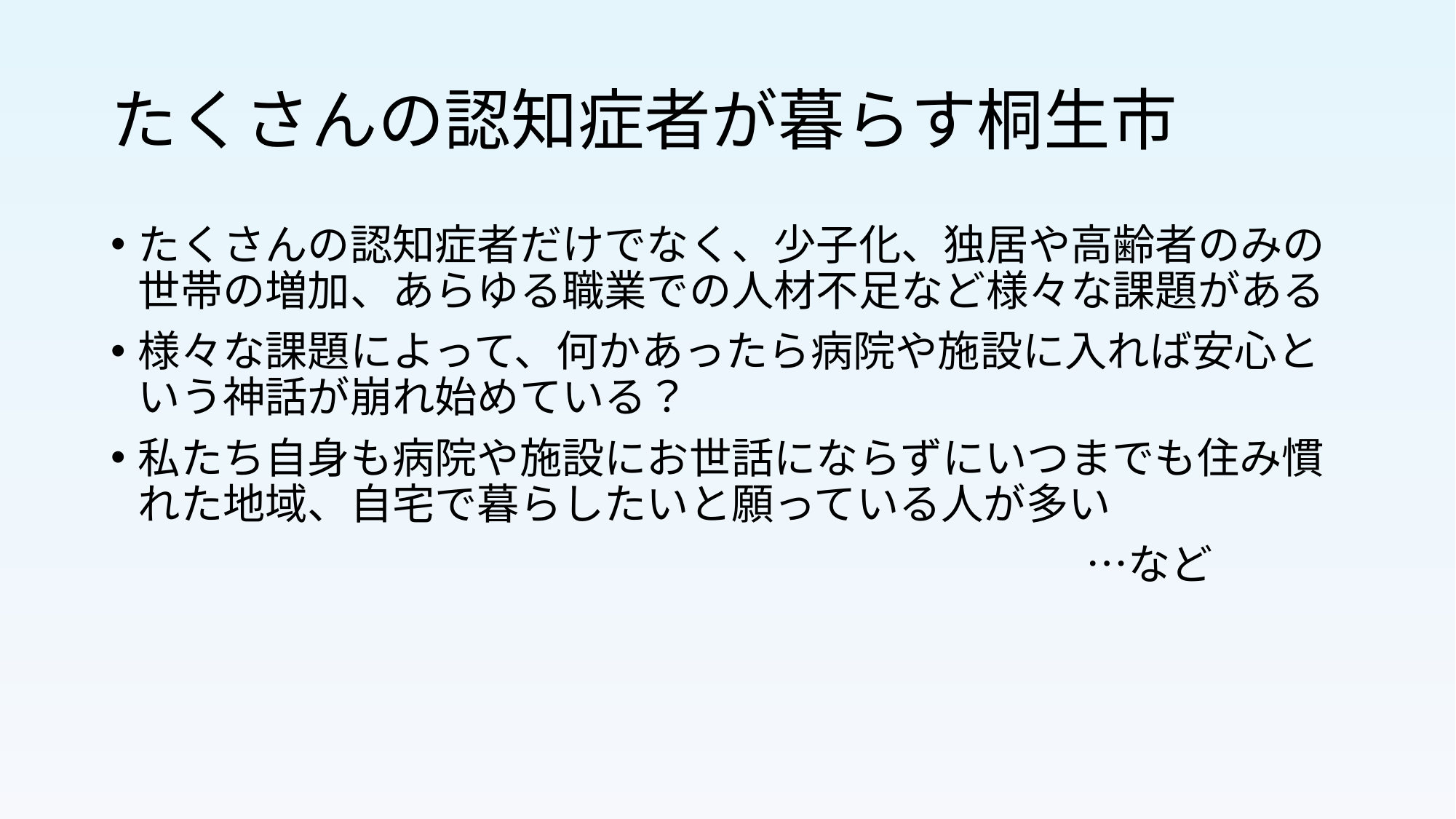

# たくさんの認知症者が暮らす桐生市
たくさんの認知症者だけでなく、少子化、独居や高齢者のみの世帯の増加、あらゆる職業での人材不足など様々な課題がある
様々な課題によって、何かあったら病院や施設に入れば安心という神話が崩れ始めている？
私たち自身も病院や施設にお世話にならずにいつまでも住み慣れた地域、自宅で暮らしたいと願っている人が多い
　　　　　　　　　　　　　　　　　　　　　　　…など